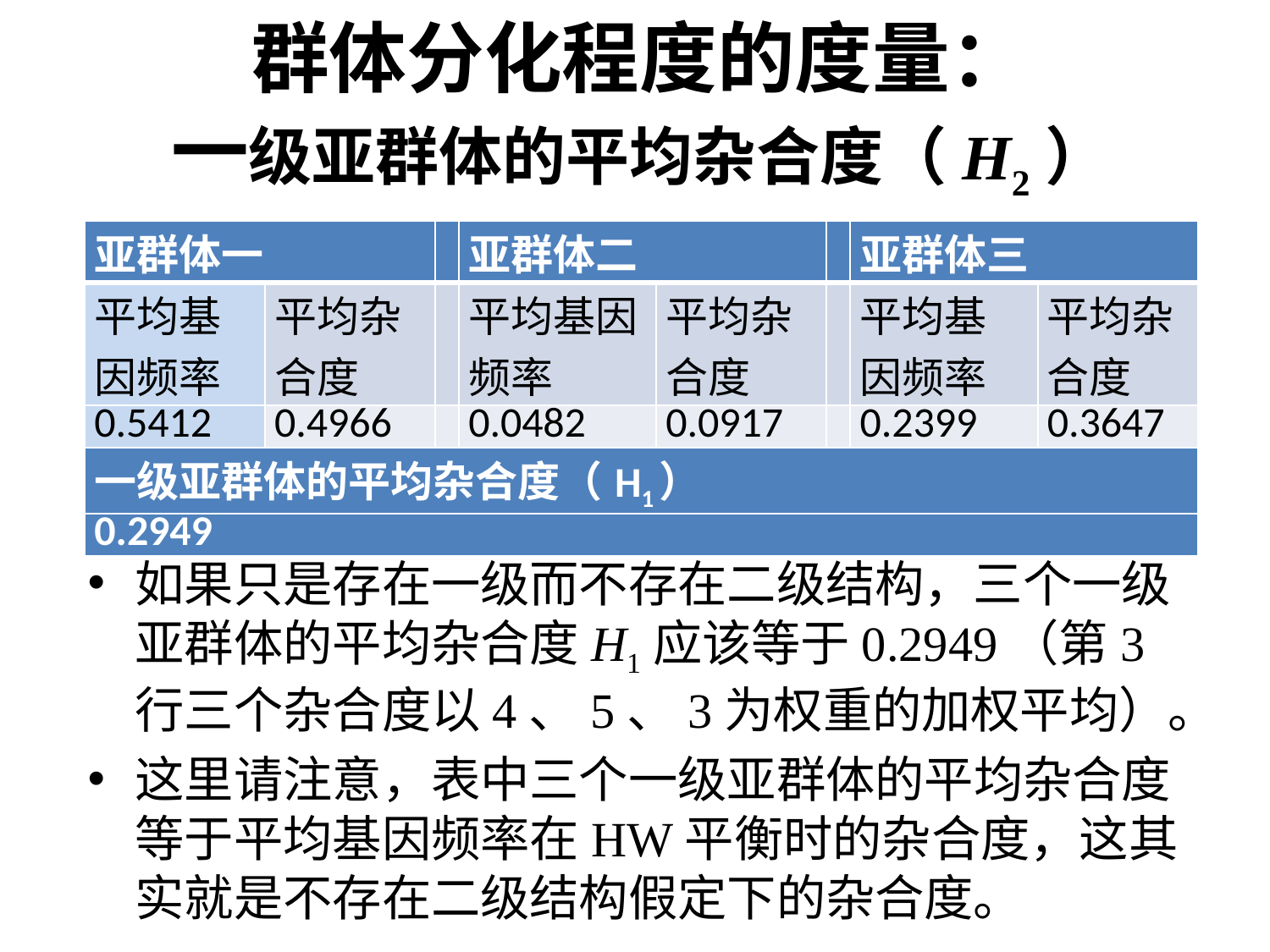

# 群体分化程度的度量： 一级亚群体的平均杂合度（H2）
| 亚群体一 |  |  | 亚群体二 |  |  | 亚群体三 |  |
| --- | --- | --- | --- | --- | --- | --- | --- |
| 平均基因频率 | 平均杂合度 |  | 平均基因频率 | 平均杂合度 |  | 平均基因频率 | 平均杂合度 |
| 0.5412 | 0.4966 |  | 0.0482 | 0.0917 |  | 0.2399 | 0.3647 |
| 一级亚群体的平均杂合度（H1） |  |  |  |  |  |  |  |
| 0.2949 |  |  |  |  |  |  |  |
如果只是存在一级而不存在二级结构，三个一级亚群体的平均杂合度H1应该等于0.2949（第3行三个杂合度以4、5、3为权重的加权平均）。
这里请注意，表中三个一级亚群体的平均杂合度等于平均基因频率在HW平衡时的杂合度，这其实就是不存在二级结构假定下的杂合度。